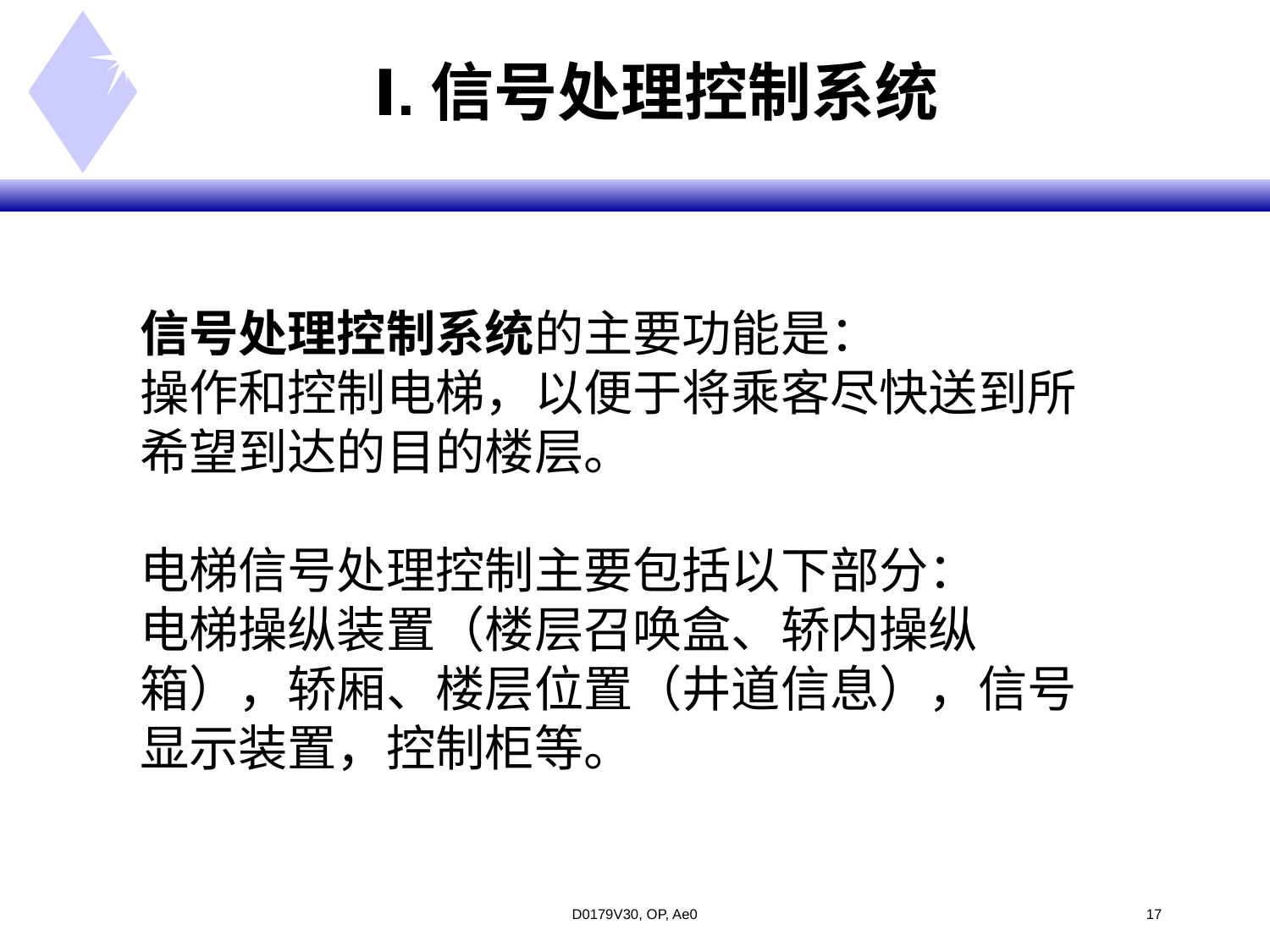

# Ⅰ.信号处理控制系统
信号处理控制系统的主要功能是：
操作和控制电梯，以便于将乘客尽快送到所希望到达的目的楼层。

电梯信号处理控制主要包括以下部分：
电梯操纵装置（楼层召唤盒、轿内操纵箱），轿厢、楼层位置（井道信息），信号显示装置，控制柜等。
D0179V30, OP, Ae0
17